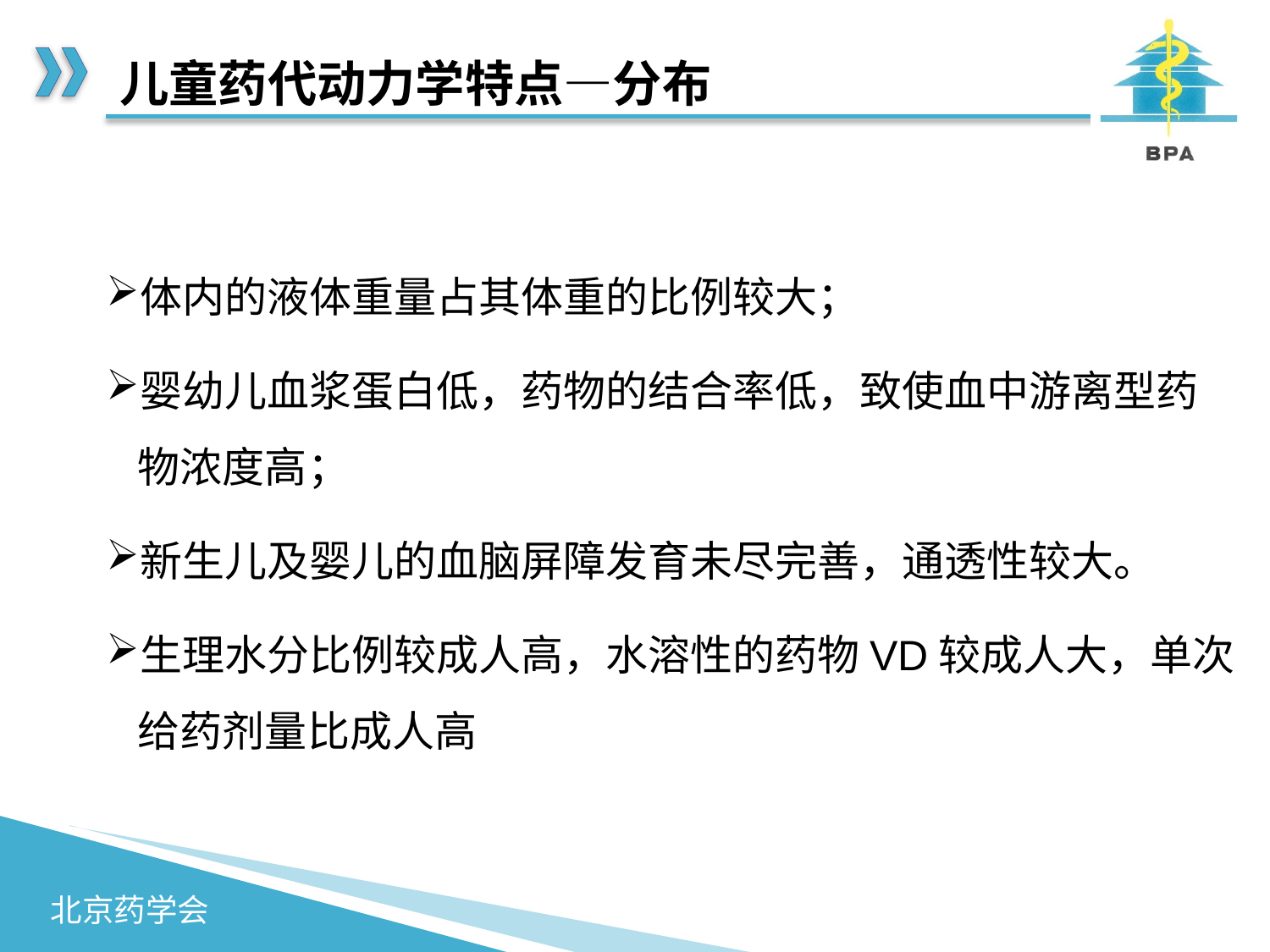

# 儿童药代动力学特点—分布

体内的液体重量占其体重的比例较大；
婴幼儿血浆蛋白低，药物的结合率低，致使血中游离型药物浓度高；
新生儿及婴儿的血脑屏障发育未尽完善，通透性较大。
生理水分比例较成人高，水溶性的药物VD较成人大，单次给药剂量比成人高